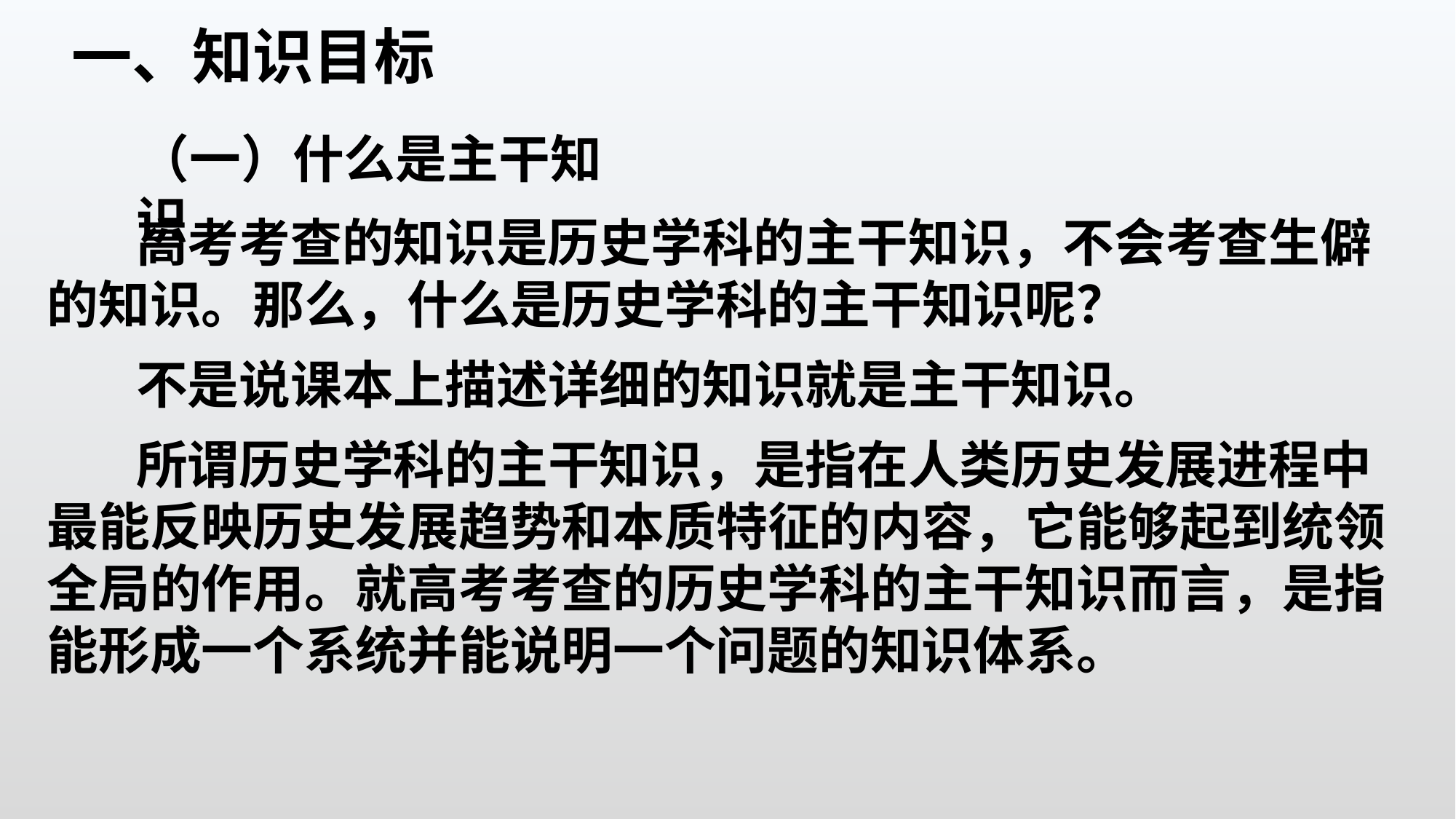

一、知识目标
（一）什么是主干知识
高考考查的知识是历史学科的主干知识，不会考查生僻的知识。那么，什么是历史学科的主干知识呢？
不是说课本上描述详细的知识就是主干知识。
所谓历史学科的主干知识，是指在人类历史发展进程中最能反映历史发展趋势和本质特征的内容，它能够起到统领全局的作用。就高考考查的历史学科的主干知识而言，是指能形成一个系统并能说明一个问题的知识体系。